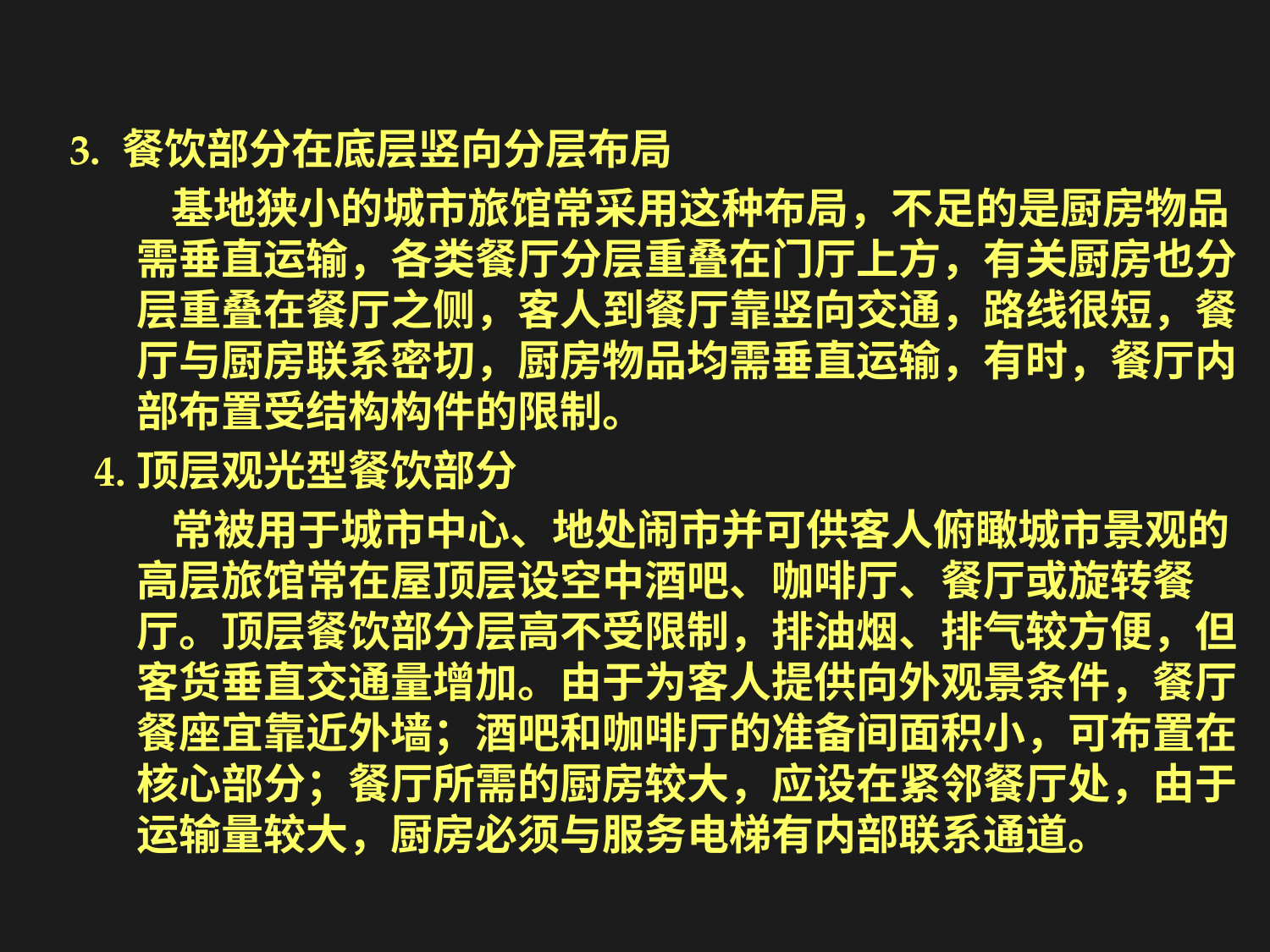

3. 餐饮部分在底层竖向分层布局
       基地狭小的城市旅馆常采用这种布局，不足的是厨房物品需垂直运输，各类餐厅分层重叠在门厅上方，有关厨房也分层重叠在餐厅之侧，客人到餐厅靠竖向交通，路线很短，餐厅与厨房联系密切，厨房物品均需垂直运输，有时，餐厅内部布置受结构构件的限制。
4.顶层观光型餐饮部分
       常被用于城市中心、地处闹市并可供客人俯瞰城市景观的高层旅馆常在屋顶层设空中酒吧、咖啡厅、餐厅或旋转餐厅。顶层餐饮部分层高不受限制，排油烟、排气较方便，但客货垂直交通量增加。由于为客人提供向外观景条件，餐厅餐座宜靠近外墙；酒吧和咖啡厅的准备间面积小，可布置在核心部分；餐厅所需的厨房较大，应设在紧邻餐厅处，由于运输量较大，厨房必须与服务电梯有内部联系通道。